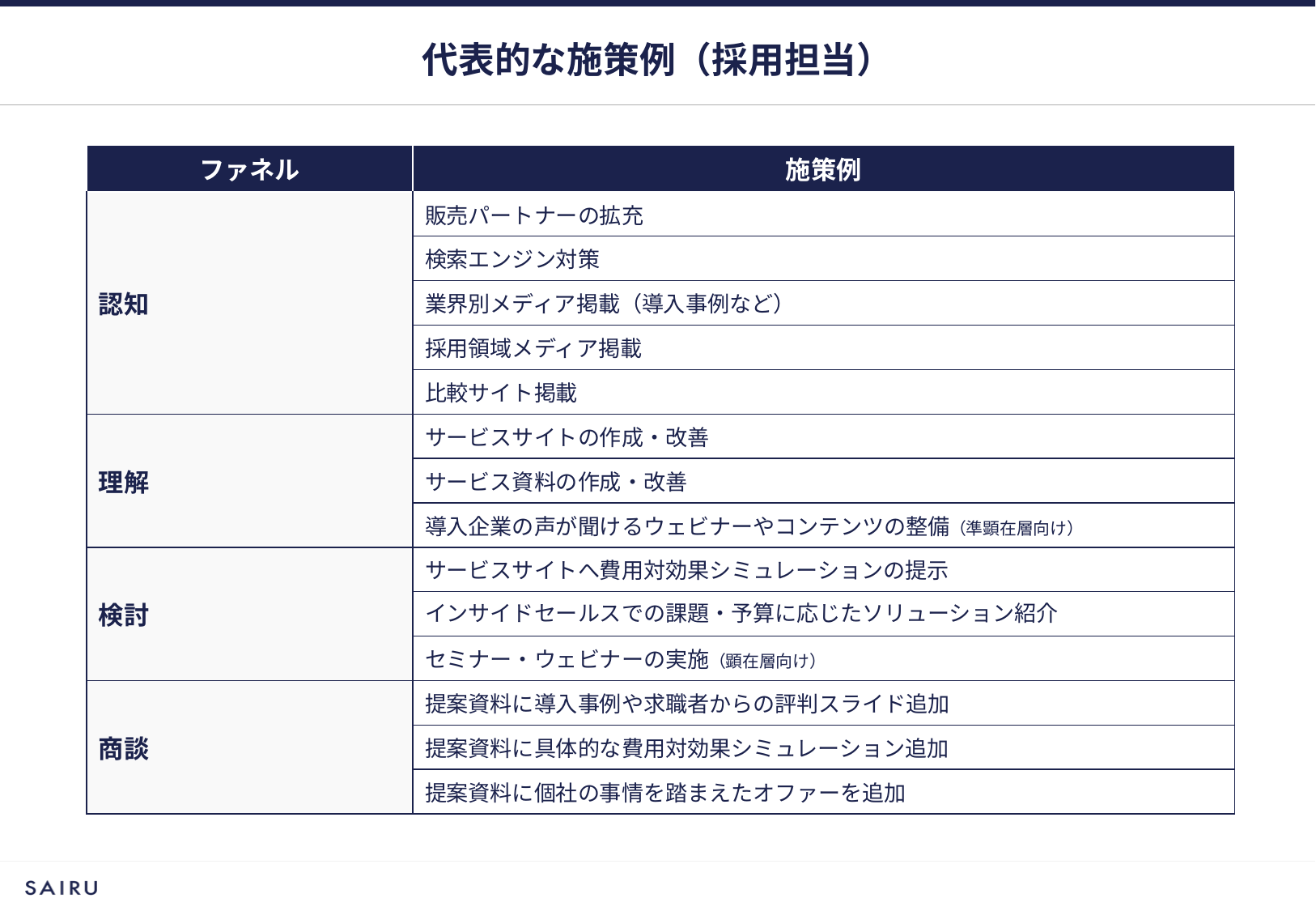

# 代表的な施策例（採用担当）
| ファネル | 施策例 |
| --- | --- |
| 認知 | 販売パートナーの拡充 |
|  | 検索エンジン対策 |
|  | 業界別メディア掲載（導入事例など） |
|  | 採用領域メディア掲載 |
|  | 比較サイト掲載 |
| 理解 | サービスサイトの作成・改善 |
|  | サービス資料の作成・改善 |
|  | 導入企業の声が聞けるウェビナーやコンテンツの整備（準顕在層向け） |
| 検討 | サービスサイトへ費用対効果シミュレーションの提示 |
|  | インサイドセールスでの課題・予算に応じたソリューション紹介 |
|  | セミナー・ウェビナーの実施（顕在層向け） |
| 商談 | 提案資料に導入事例や求職者からの評判スライド追加 |
|  | 提案資料に具体的な費用対効果シミュレーション追加 |
|  | 提案資料に個社の事情を踏まえたオファーを追加 |